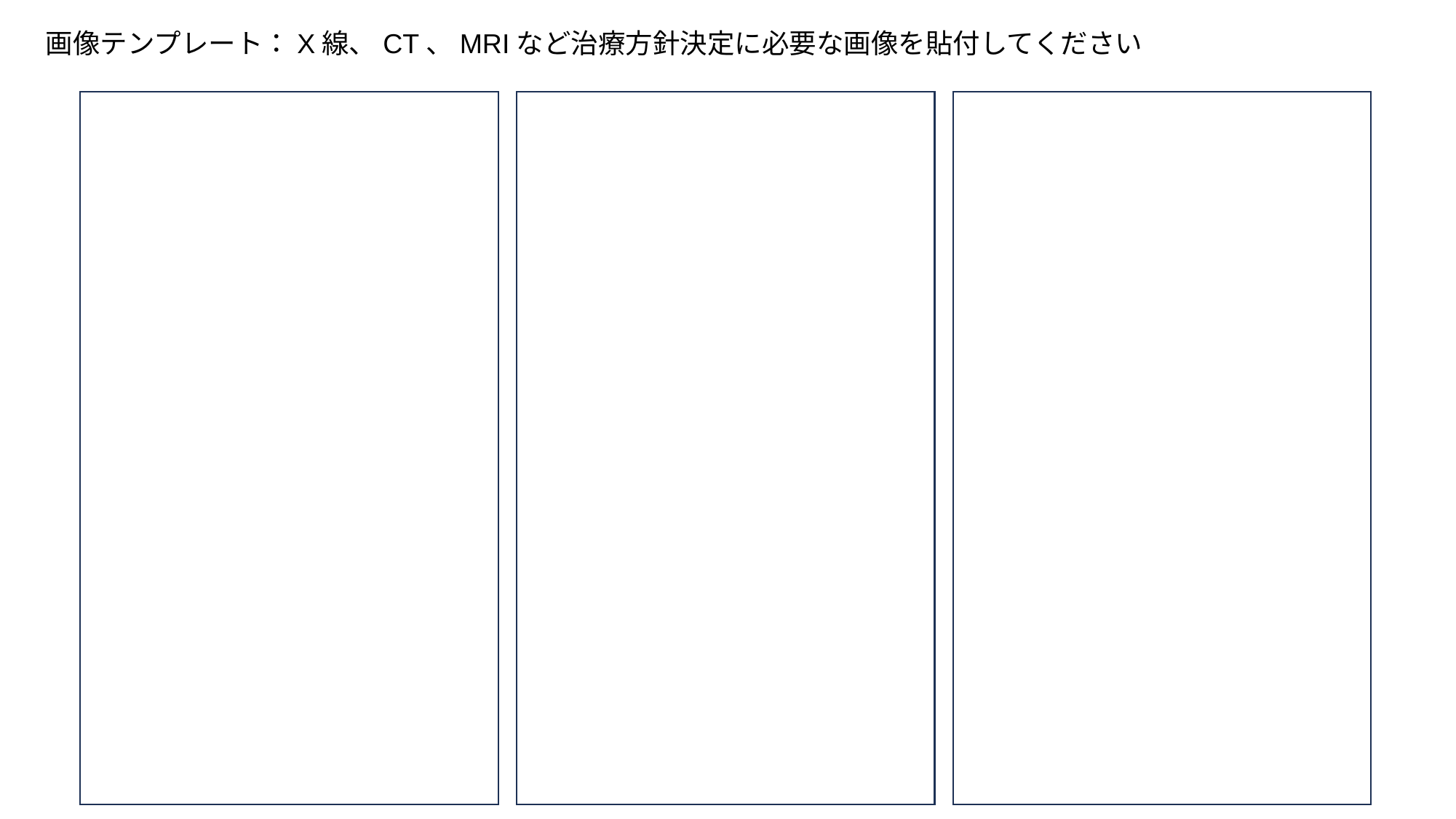

画像テンプレート：X線、CT、MRIなど治療方針決定に必要な画像を貼付してください